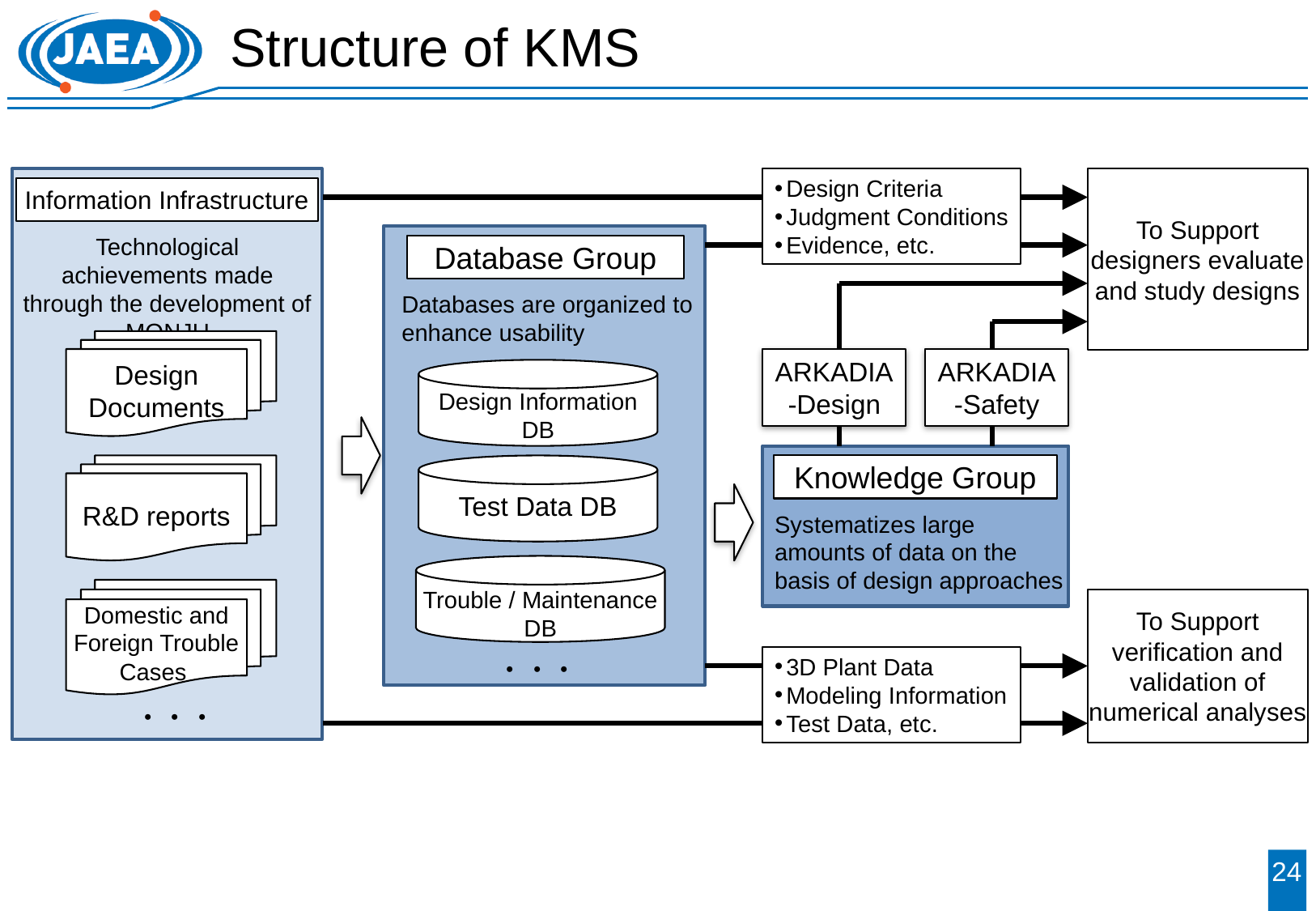

# Structure of KMS
Design Criteria
Judgment Conditions
Evidence, etc.
To Support
designers evaluate and study designs

Information Infrastructure
Technological achievements made through the development of MONJU

Database Group
Databases are organized to enhance usability
Design Documents
ARKADIA
-Design
ARKADIA
-Safety
Design Information
DB

R&D reports
Test Data DB
Knowledge Group

Systematizes large amounts of data on the basis of design approaches
Trouble / Maintenance DB
Domestic and Foreign Trouble Cases
To Support verification and validation of numerical analyses
・・・
3D Plant Data
Modeling Information
Test Data, etc.
・・・
24